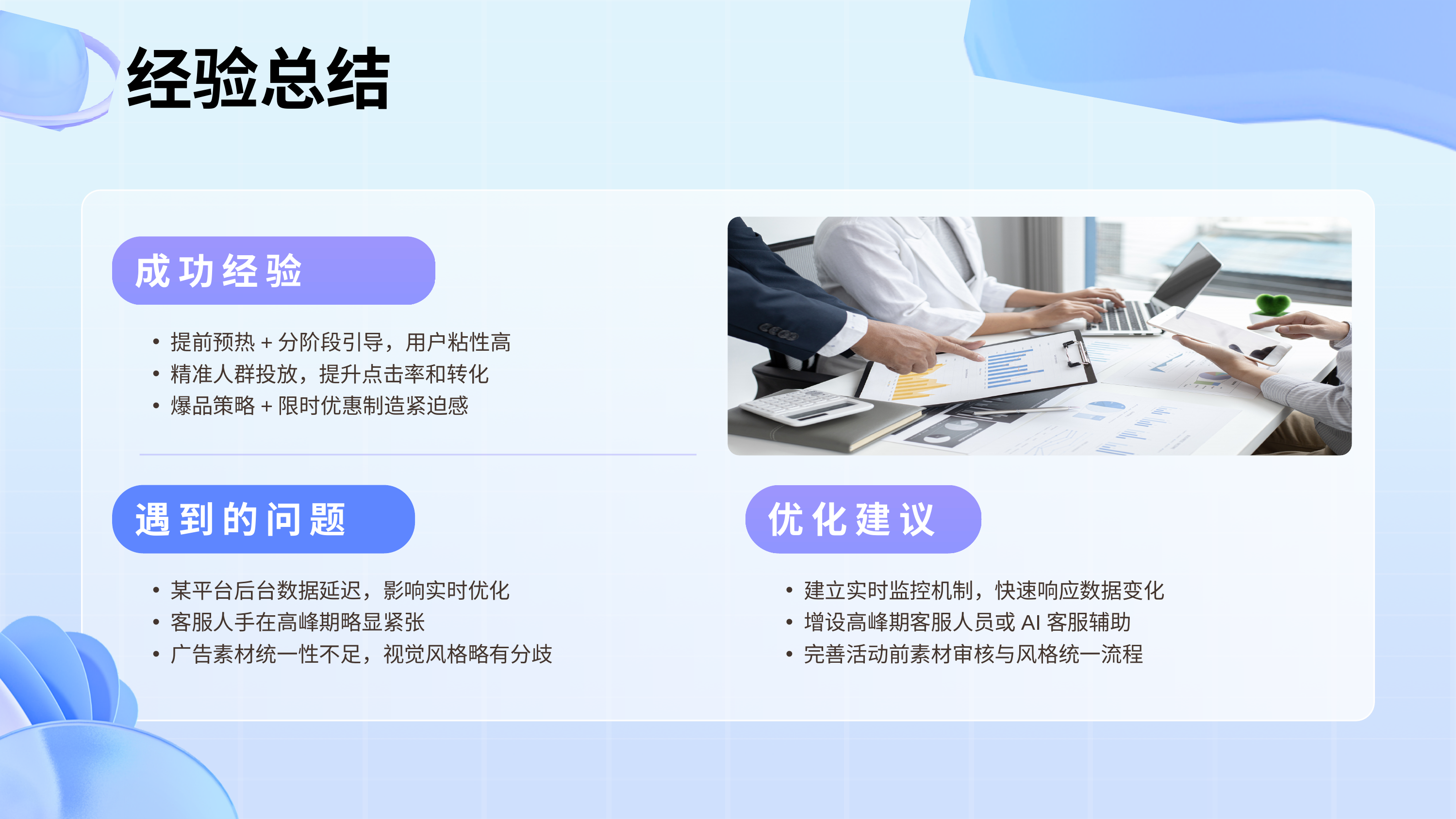

经验总结

成功经验
提前预热+分阶段引导，用户粘性高
精准人群投放，提升点击率和转化
爆品策略+限时优惠制造紧迫感

遇到的问题
优化建议
某平台后台数据延迟，影响实时优化
客服人手在高峰期略显紧张
广告素材统一性不足，视觉风格略有分歧
建立实时监控机制，快速响应数据变化
增设高峰期客服人员或AI客服辅助
完善活动前素材审核与风格统一流程